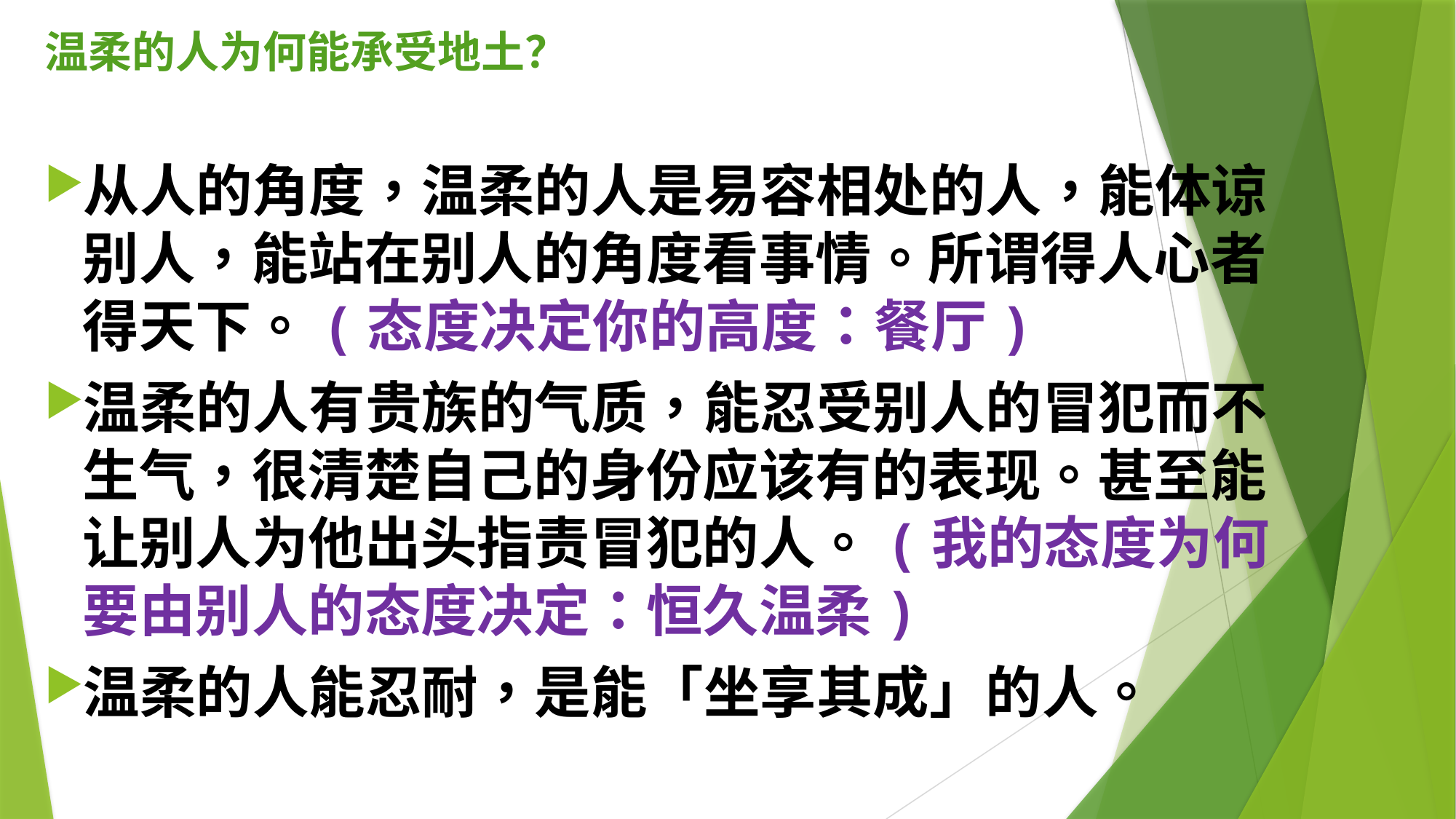

# 温柔的人为何能承受地土？
从人的角度，温柔的人是易容相处的人，能体谅别人，能站在别人的角度看事情。所谓得人心者得天下。(态度决定你的高度：餐厅)
温柔的人有贵族的气质，能忍受别人的冒犯而不生气，很清楚自己的身份应该有的表现。甚至能让别人为他出头指责冒犯的人。(我的态度为何要由别人的态度决定：恒久温柔)
温柔的人能忍耐，是能「坐享其成」的人。